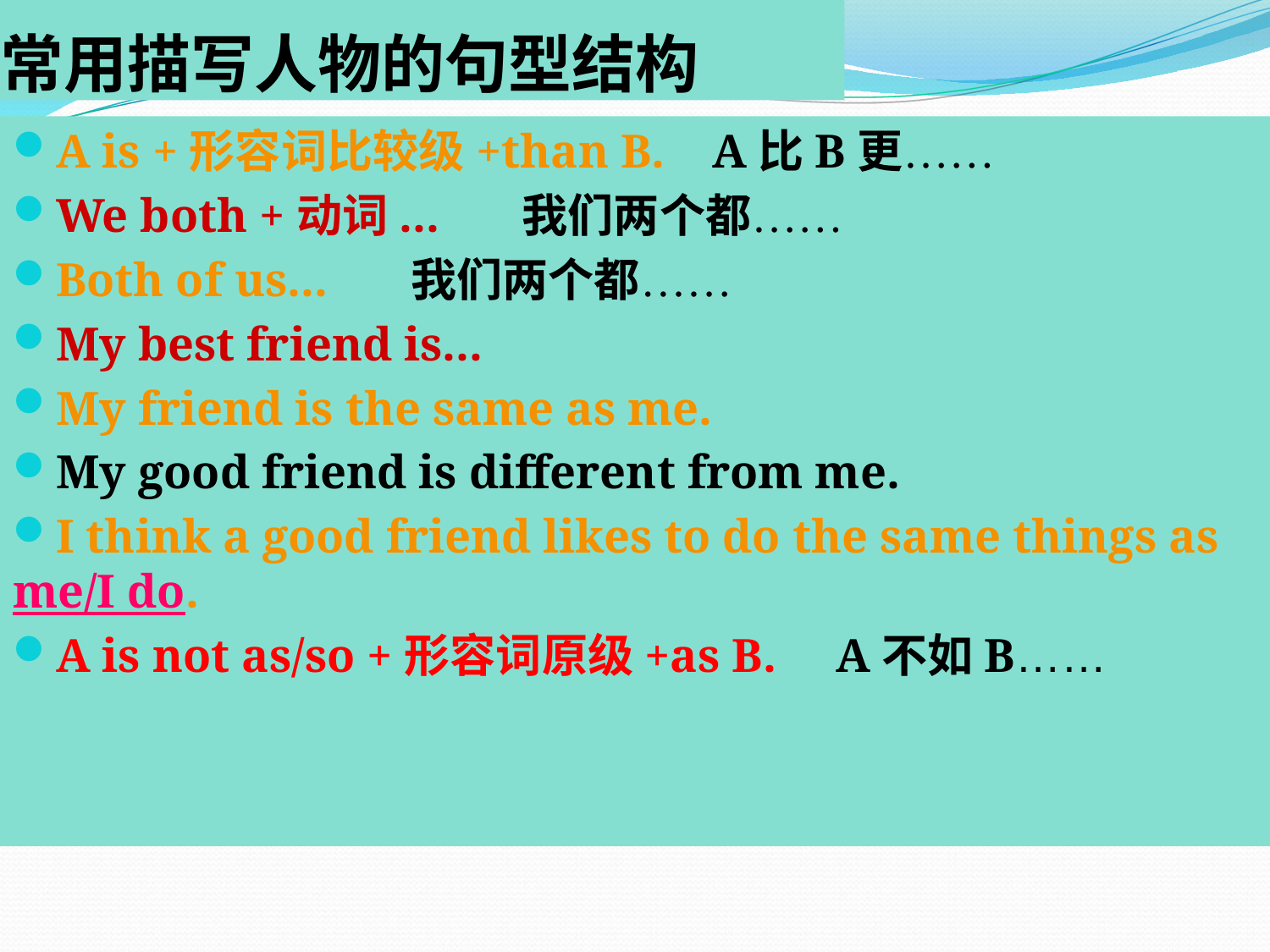

常用描写人物的句型结构
A is +形容词比较级+than B.    A比B更……
We both +动词...      我们两个都……
Both of us...      我们两个都……
My best friend is...
My friend is the same as me.
My good friend is different from me.
I think a good friend likes to do the same things as me/I do.
A is not as/so +形容词原级+as B.     A不如B……